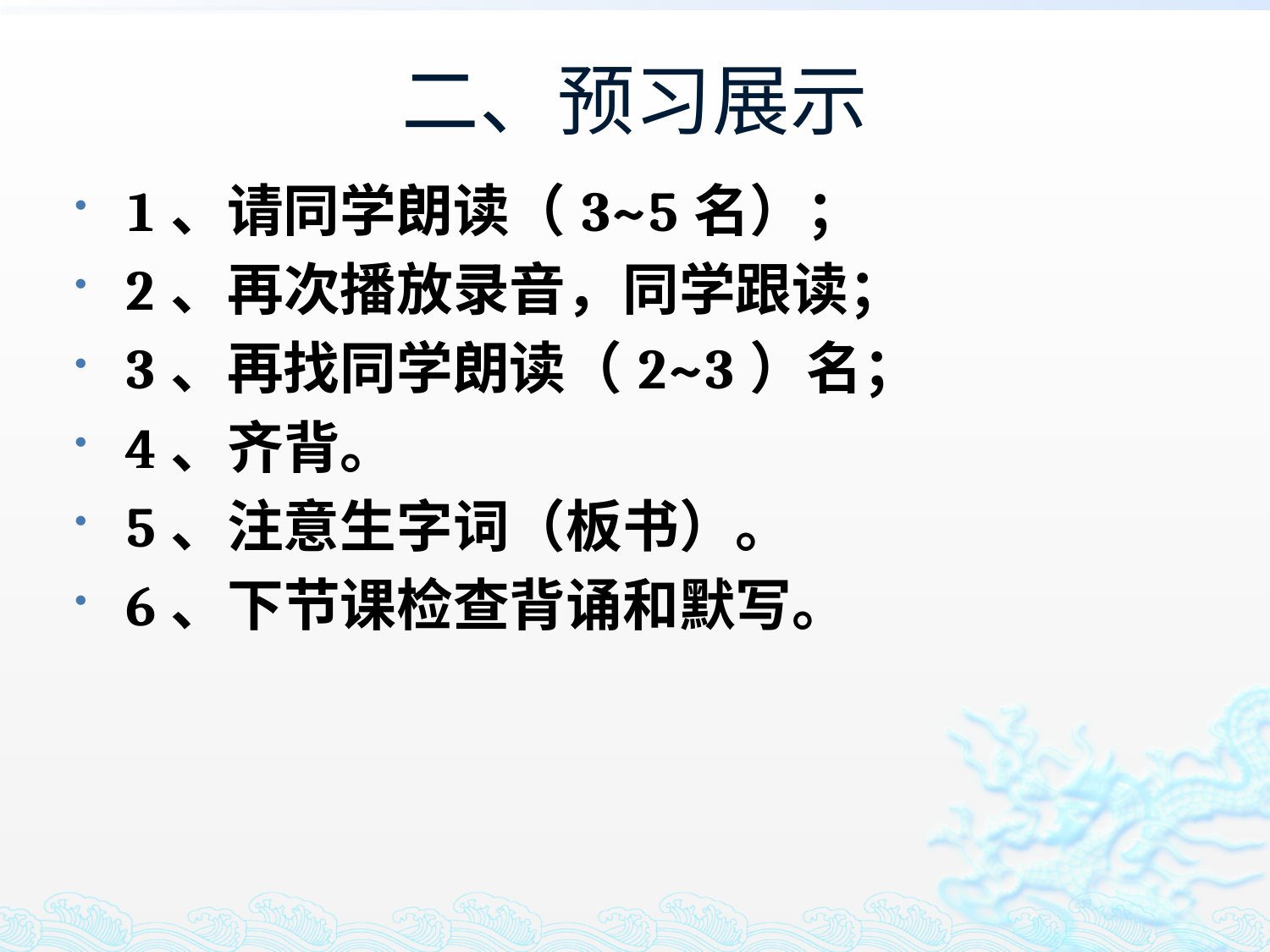

# 二、预习展示
1、请同学朗读（3~5名）；
2、再次播放录音，同学跟读；
3、再找同学朗读（2~3）名；
4、齐背。
5、注意生字词（板书）。
6、下节课检查背诵和默写。